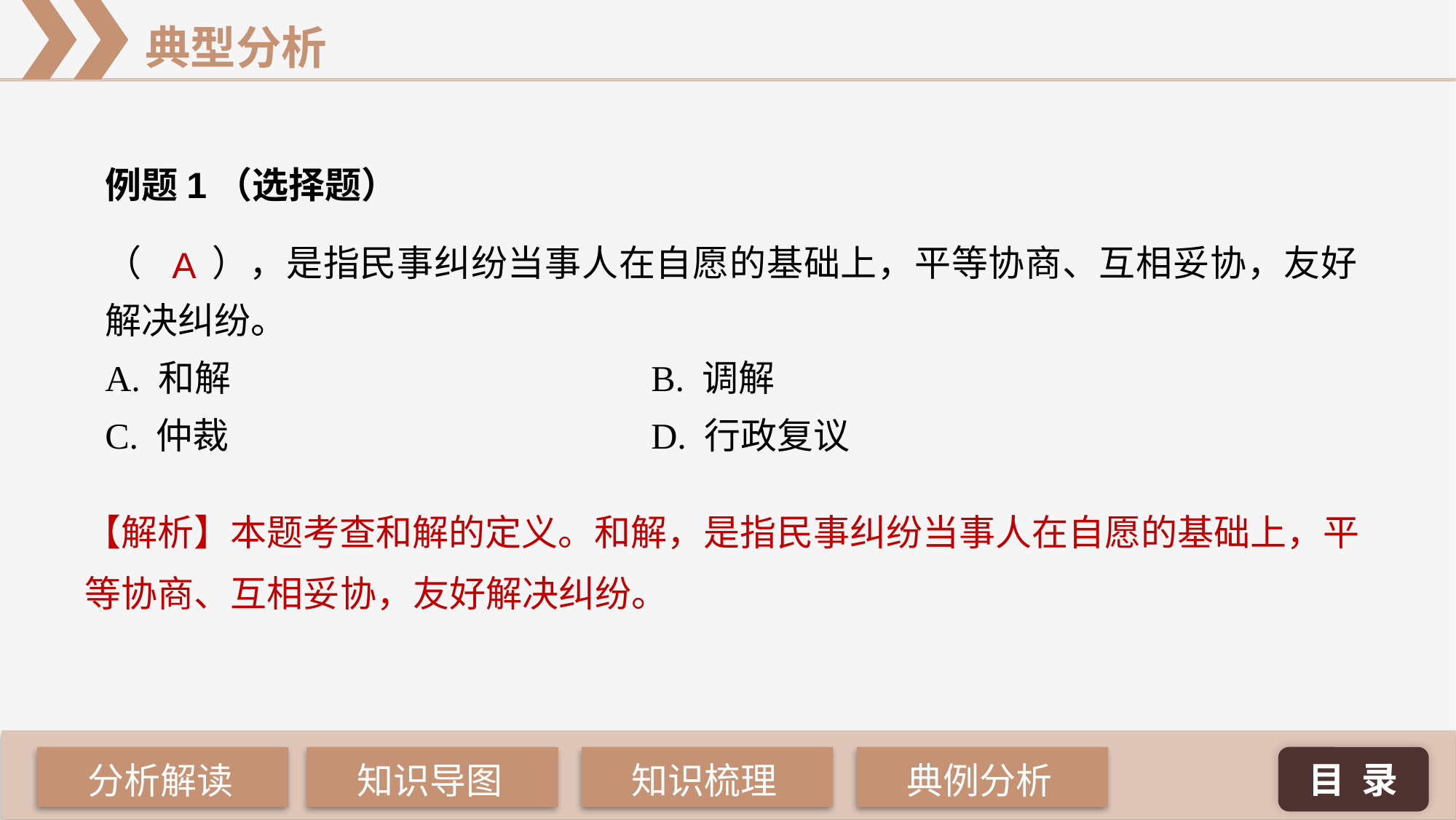

例题1（选择题）
A
（        ），是指民事纠纷当事人在自愿的基础上，平等协商、互相妥协，友好解决纠纷。
A. 和解 				B. 调解
C. 仲裁 				D. 行政复议
【解析】本题考查和解的定义。和解，是指民事纠纷当事人在自愿的基础上，平等协商、互相妥协，友好解决纠纷。